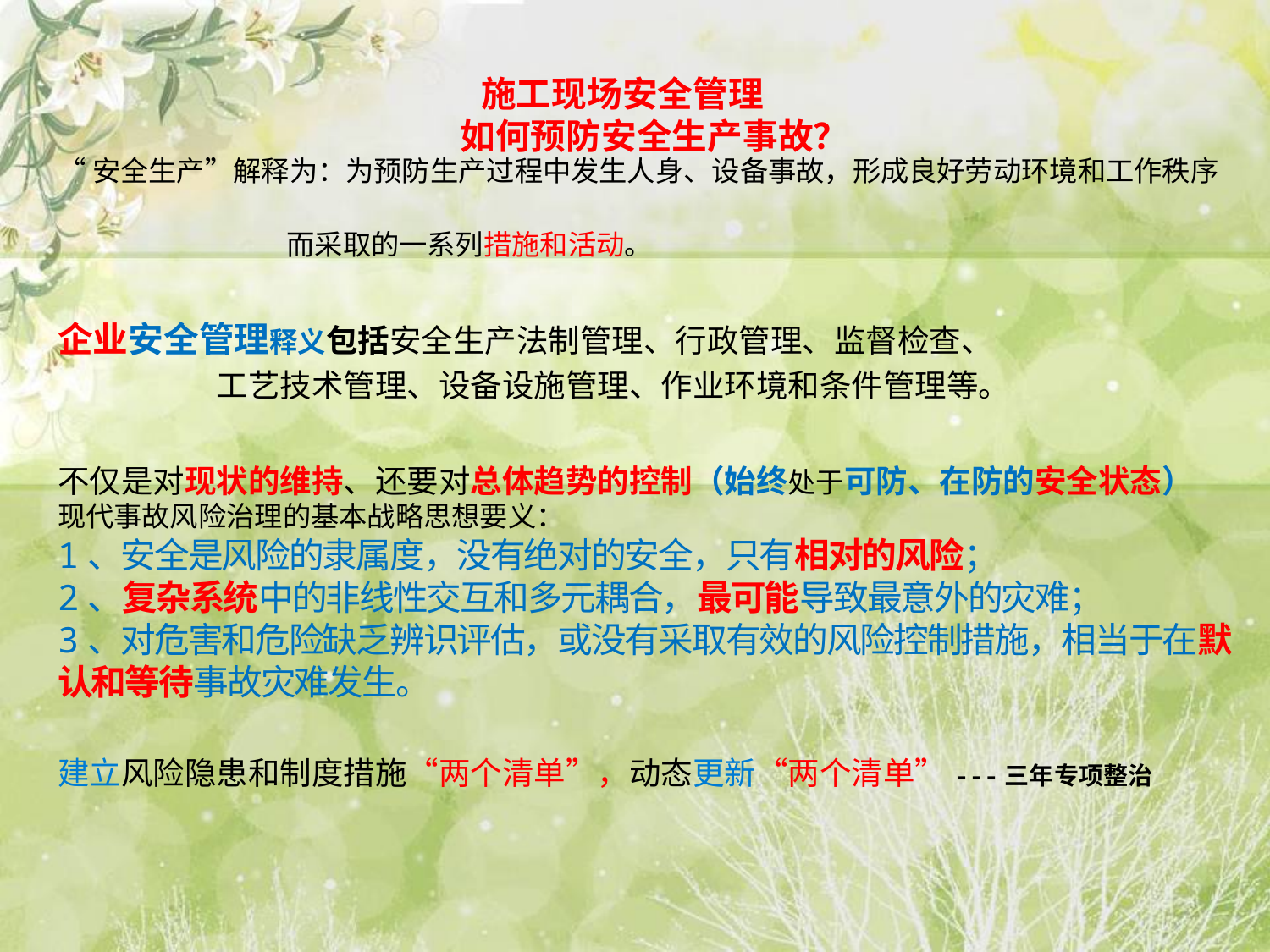

# 施工现场安全管理 如何预防安全生产事故？
“安全生产”解释为：为预防生产过程中发生人身、设备事故，形成良好劳动环境和工作秩序
                                   而采取的一系列措施和活动。

企业安全管理释义包括安全生产法制管理、行政管理、监督检查、
                     工艺技术管理、设备设施管理、作业环境和条件管理等。

不仅是对现状的维持、还要对总体趋势的控制（始终处于可防、在防的安全状态）
现代事故风险治理的基本战略思想要义：
1、安全是风险的隶属度，没有绝对的安全，只有相对的风险；
2、复杂系统中的非线性交互和多元耦合，最可能导致最意外的灾难；
3、对危害和危险缺乏辨识评估，或没有采取有效的风险控制措施，相当于在默认和等待事故灾难发生。

建立风险隐患和制度措施“两个清单”，动态更新“两个清单”---三年专项整治